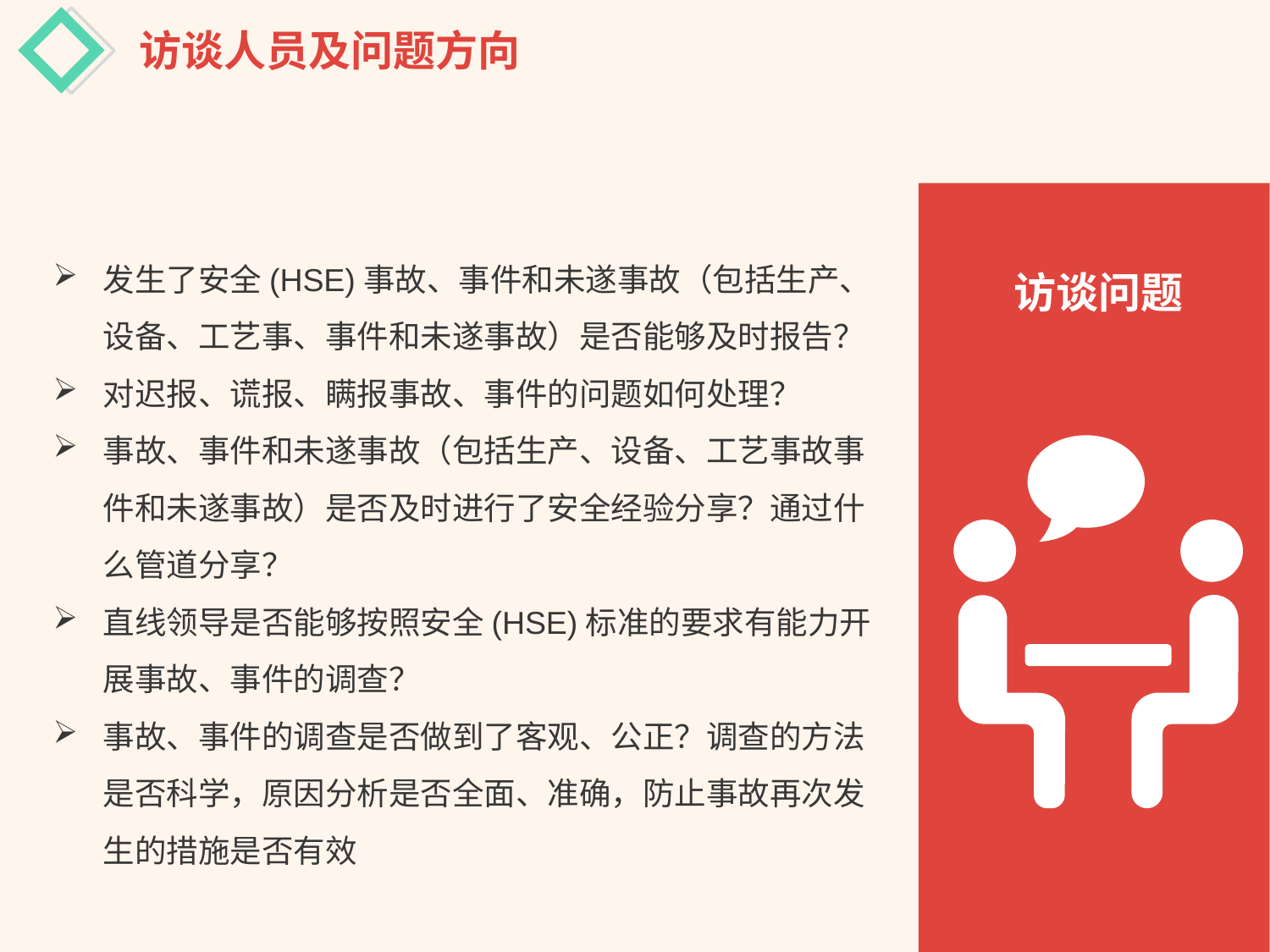

访谈人员及问题方向

发生了安全(HSE)事故、事件和未遂事故（包括生产、设备、工艺事、事件和未遂事故）是否能够及时报告？
对迟报、谎报、瞒报事故、事件的问题如何处理？
事故、事件和未遂事故（包括生产、设备、工艺事故事件和未遂事故）是否及时进行了安全经验分享？通过什么管道分享？
直线领导是否能够按照安全(HSE)标准的要求有能力开展事故、事件的调查？
事故、事件的调查是否做到了客观、公正？调查的方法是否科学，原因分析是否全面、准确，防止事故再次发生的措施是否有效
访谈问题